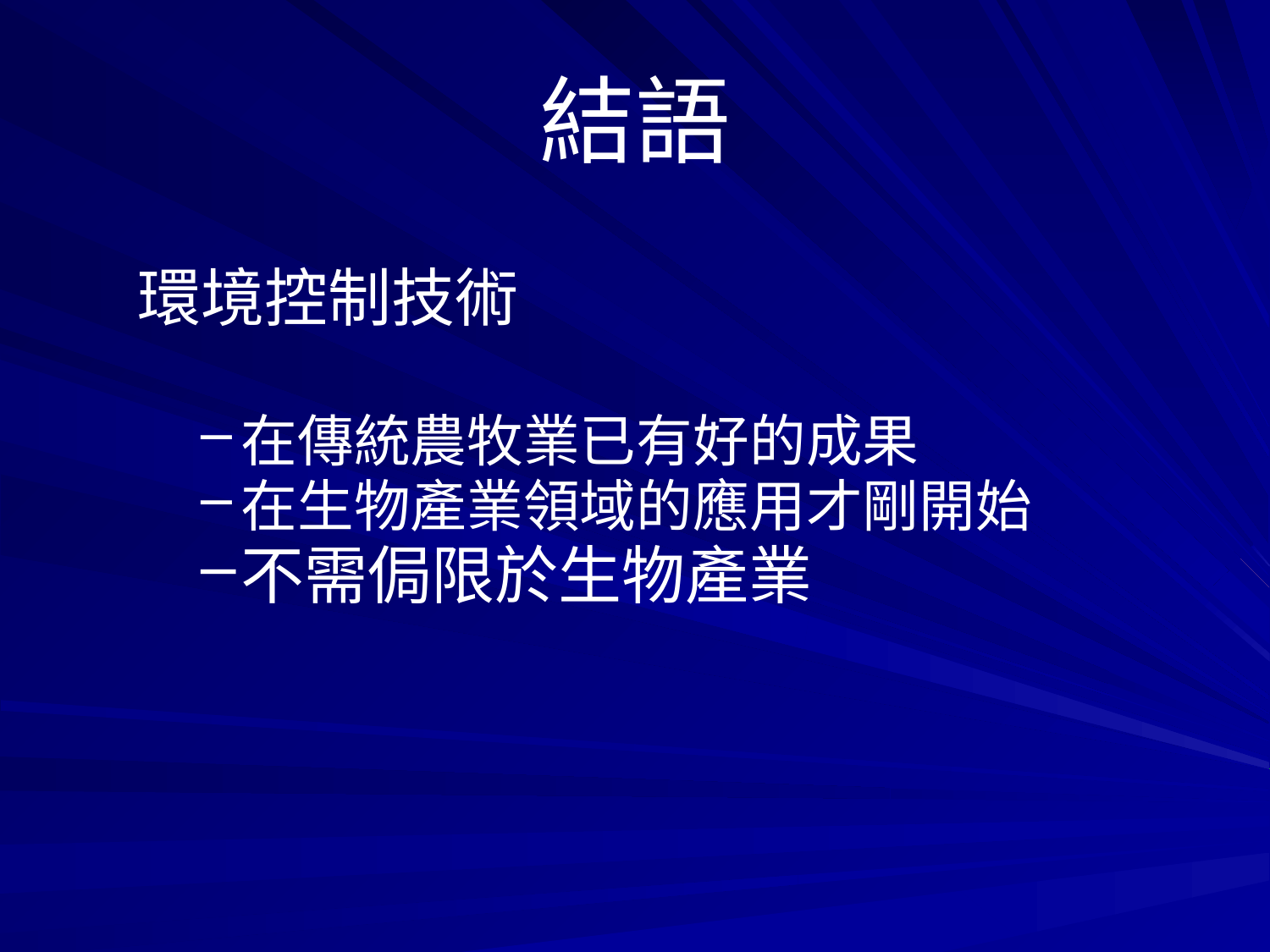

# 結語
環境控制技術

在傳統農牧業已有好的成果
在生物產業領域的應用才剛開始
不需侷限於生物產業